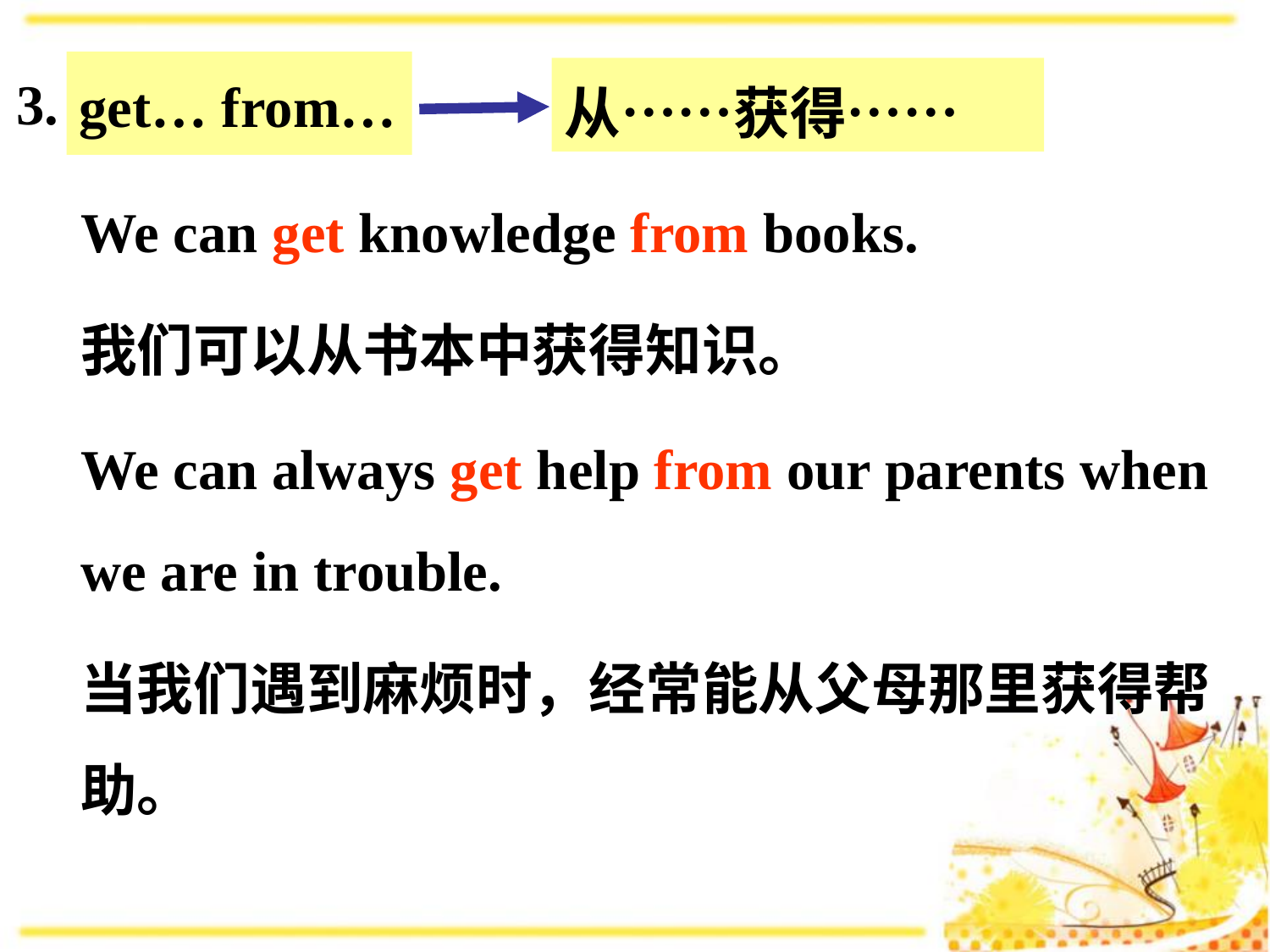

get… from…
从……获得……
3.

We can get knowledge from books.
我们可以从书本中获得知识。
We can always get help from our parents when we are in trouble.
当我们遇到麻烦时，经常能从父母那里获得帮助。